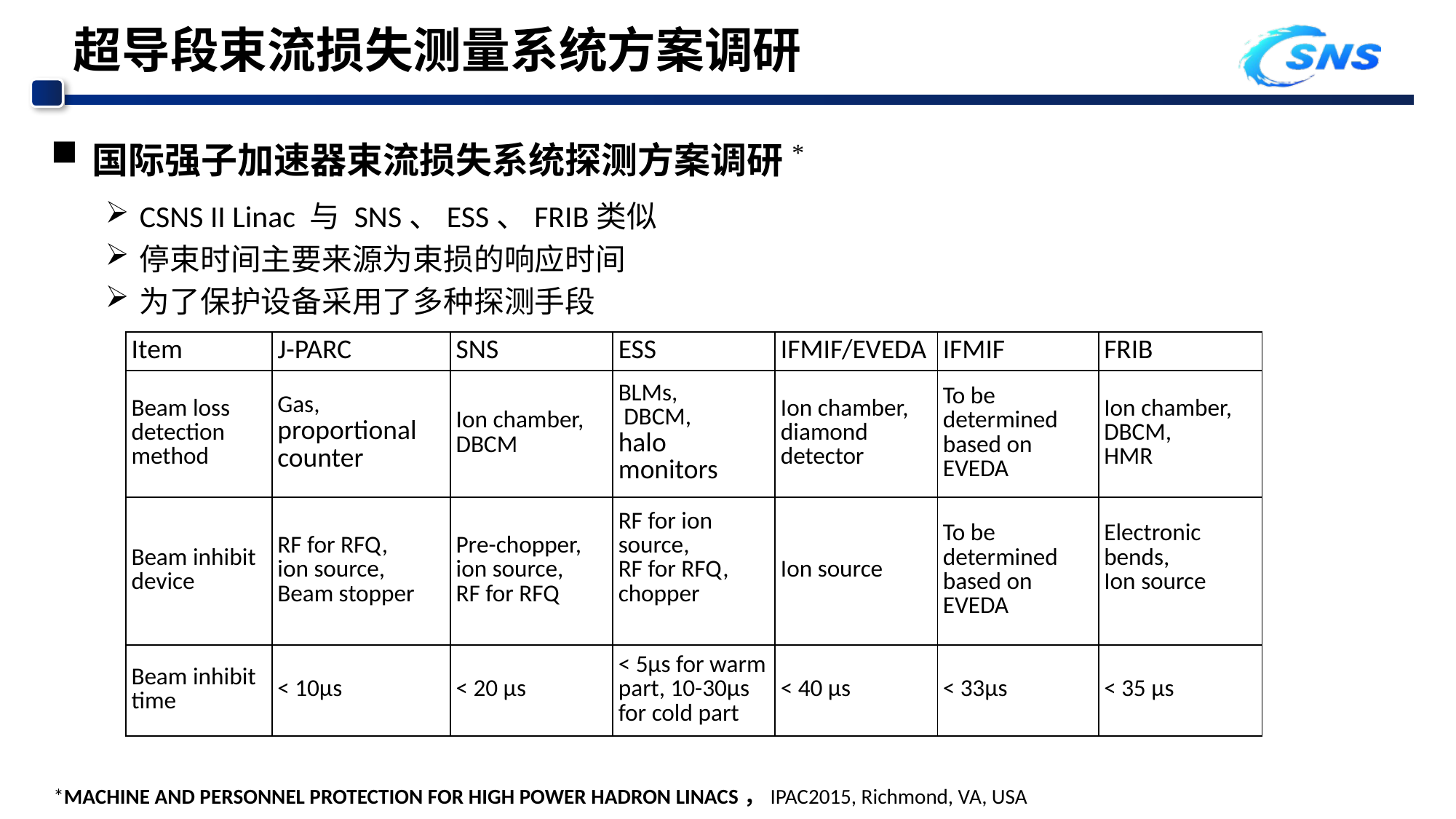

# 超导段束流损失测量系统方案调研
国际强子加速器束流损失系统探测方案调研*
CSNS II Linac 与 SNS、ESS、FRIB类似
停束时间主要来源为束损的响应时间
为了保护设备采用了多种探测手段

| Item | J-PARC | SNS | ESS | IFMIF/EVEDA | IFMIF | FRIB |
| --- | --- | --- | --- | --- | --- | --- |
| Beam loss detection method | Gas, proportional counter | Ion chamber, DBCM | BLMs, DBCM, halo monitors | Ion chamber, diamond detector | To be determined based on EVEDA | Ion chamber, DBCM, HMR |
| Beam inhibit device | RF for RFQ, ion source, Beam stopper | Pre-chopper, ion source, RF for RFQ | RF for ion source, RF for RFQ, chopper | Ion source | To be determined based on EVEDA | Electronic bends, Ion source |
| Beam inhibit time | < 10μs | < 20 μs | < 5μs for warm part, 10-30μs for cold part | < 40 μs | < 33μs | < 35 μs |
*MACHINE AND PERSONNEL PROTECTION FOR HIGH POWER HADRON LINACS，IPAC2015, Richmond, VA, USA